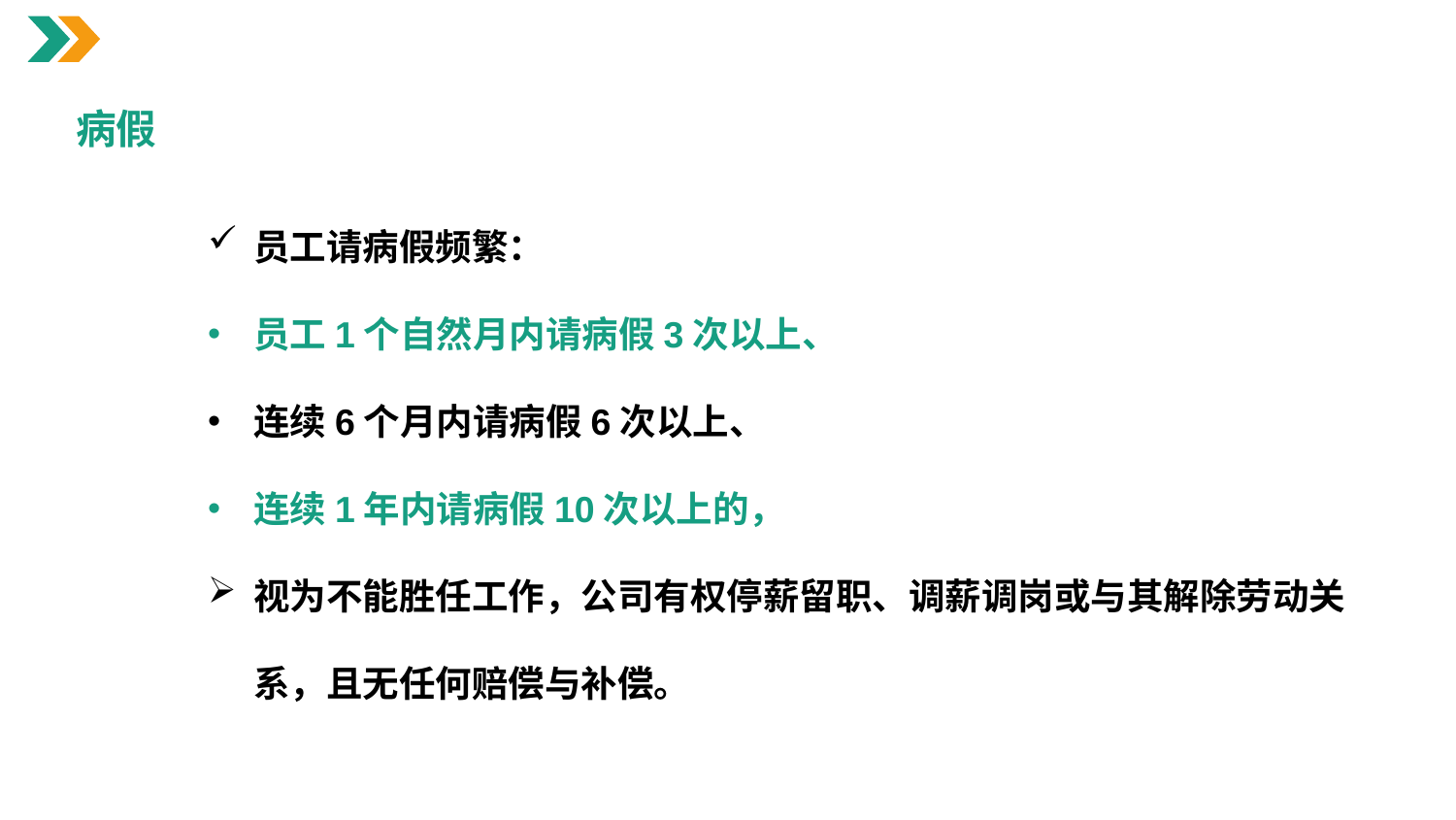

病假
员工请病假频繁：
员工1个自然月内请病假3次以上、
连续6个月内请病假6次以上、
连续1年内请病假10次以上的，
视为不能胜任工作，公司有权停薪留职、调薪调岗或与其解除劳动关系，且无任何赔偿与补偿。